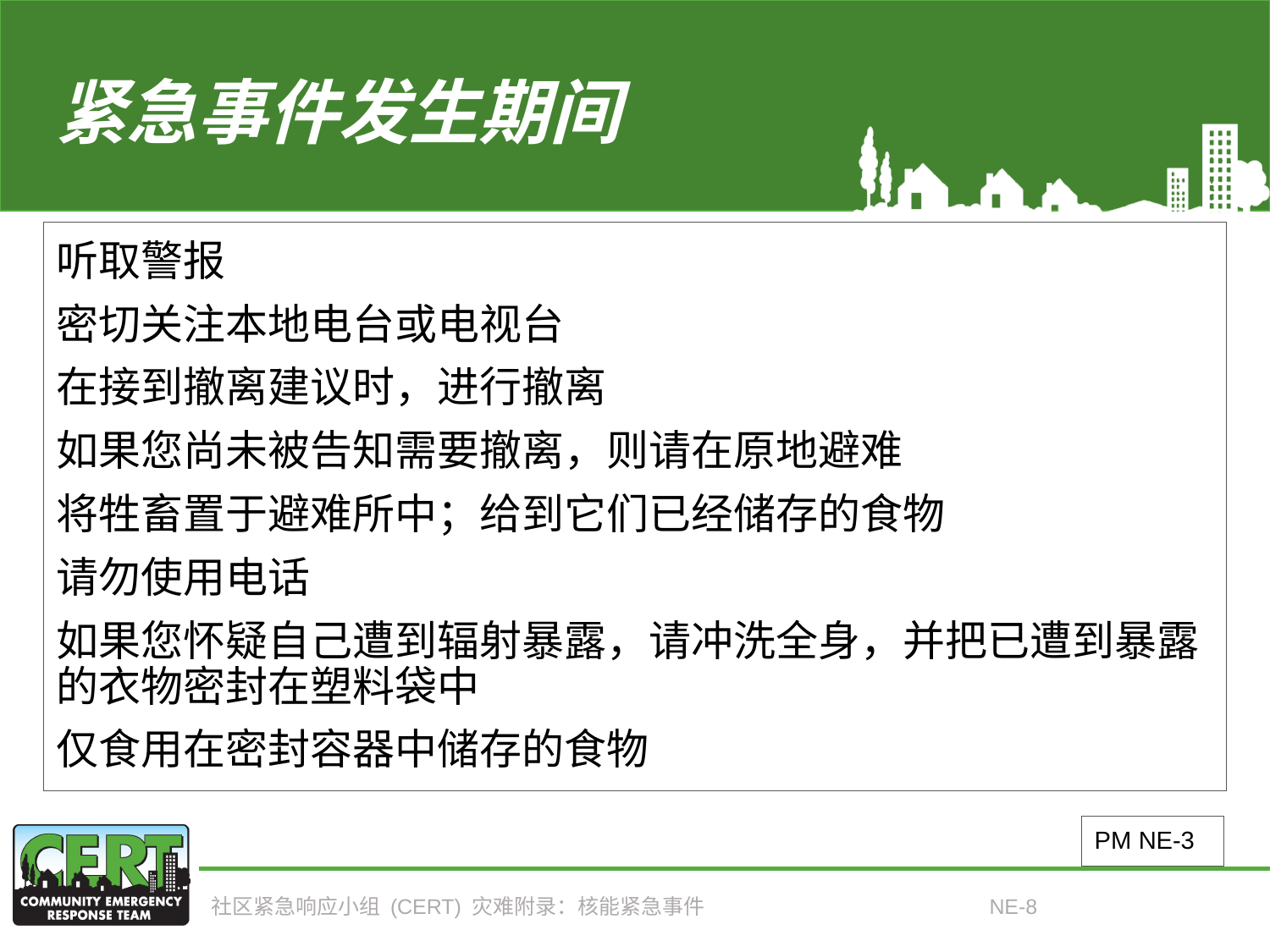

# 紧急事件发生期间
听取警报
密切关注本地电台或电视台
在接到撤离建议时，进行撤离
如果您尚未被告知需要撤离，则请在原地避难
将牲畜置于避难所中；给到它们已经储存的食物
请勿使用电话
如果您怀疑自己遭到辐射暴露，请冲洗全身，并把已遭到暴露的衣物密封在塑料袋中
仅食用在密封容器中储存的食物
PM NE-3
社区紧急响应小组 (CERT) 灾难附录：核能紧急事件
NE-8